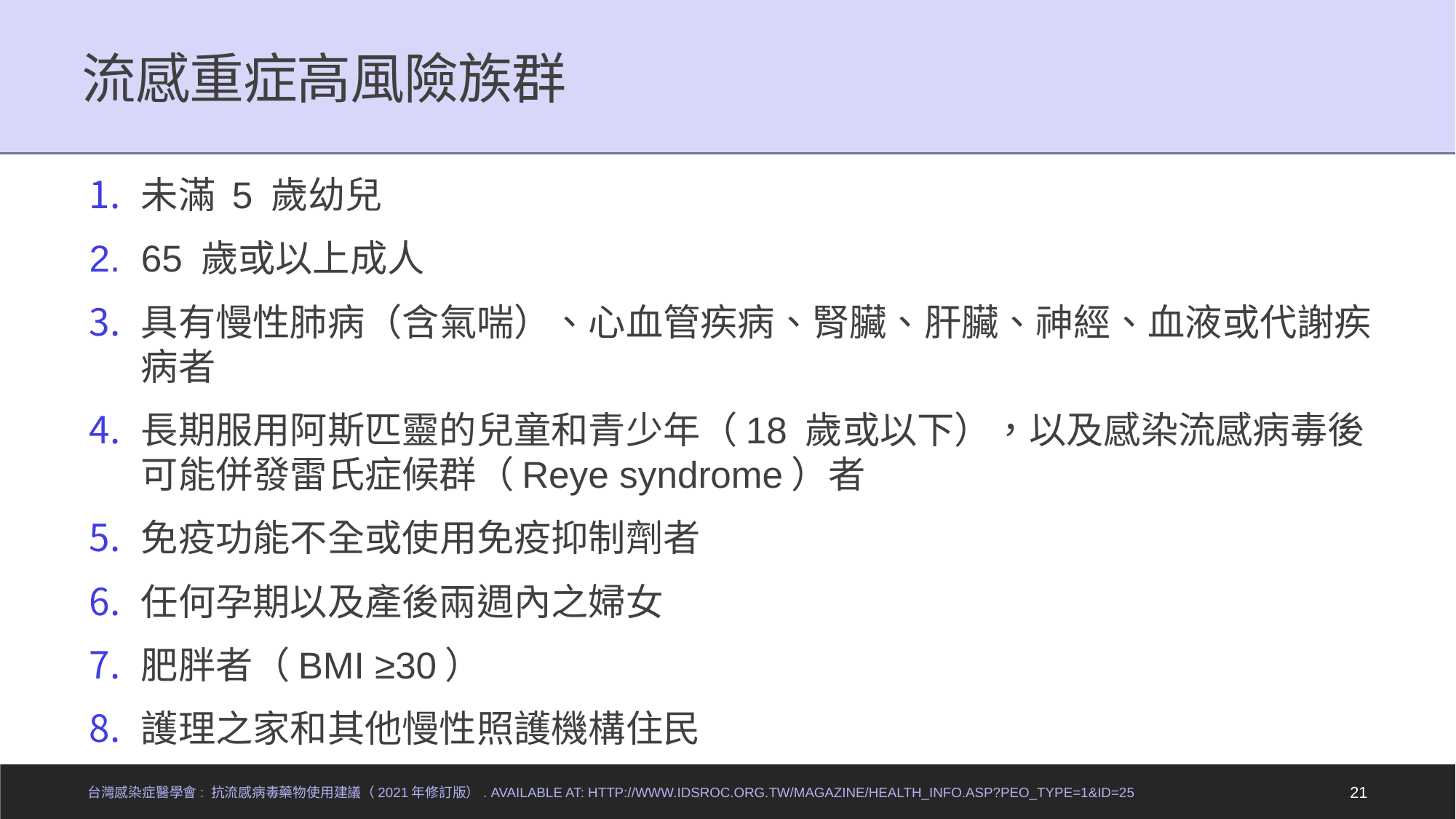

# 流感重症高風險族群
未滿 5 歲幼兒
65 歲或以上成人
具有慢性肺病（含氣喘）、心血管疾病、腎臟、肝臟、神經、血液或代謝疾病者
長期服用阿斯匹靈的兒童和青少年（18 歲或以下），以及感染流感病毒後可能併發雷氏症候群（Reye syndrome）者
免疫功能不全或使用免疫抑制劑者
任何孕期以及產後兩週內之婦女
肥胖者（BMI ≥30）
護理之家和其他慢性照護機構住民
台灣感染症醫學會: 抗流感病毒藥物使用建議（2021年修訂版）. available at: http://www.idsroc.org.tw/magazine/health_info.asp?peo_type=1&id=25
21